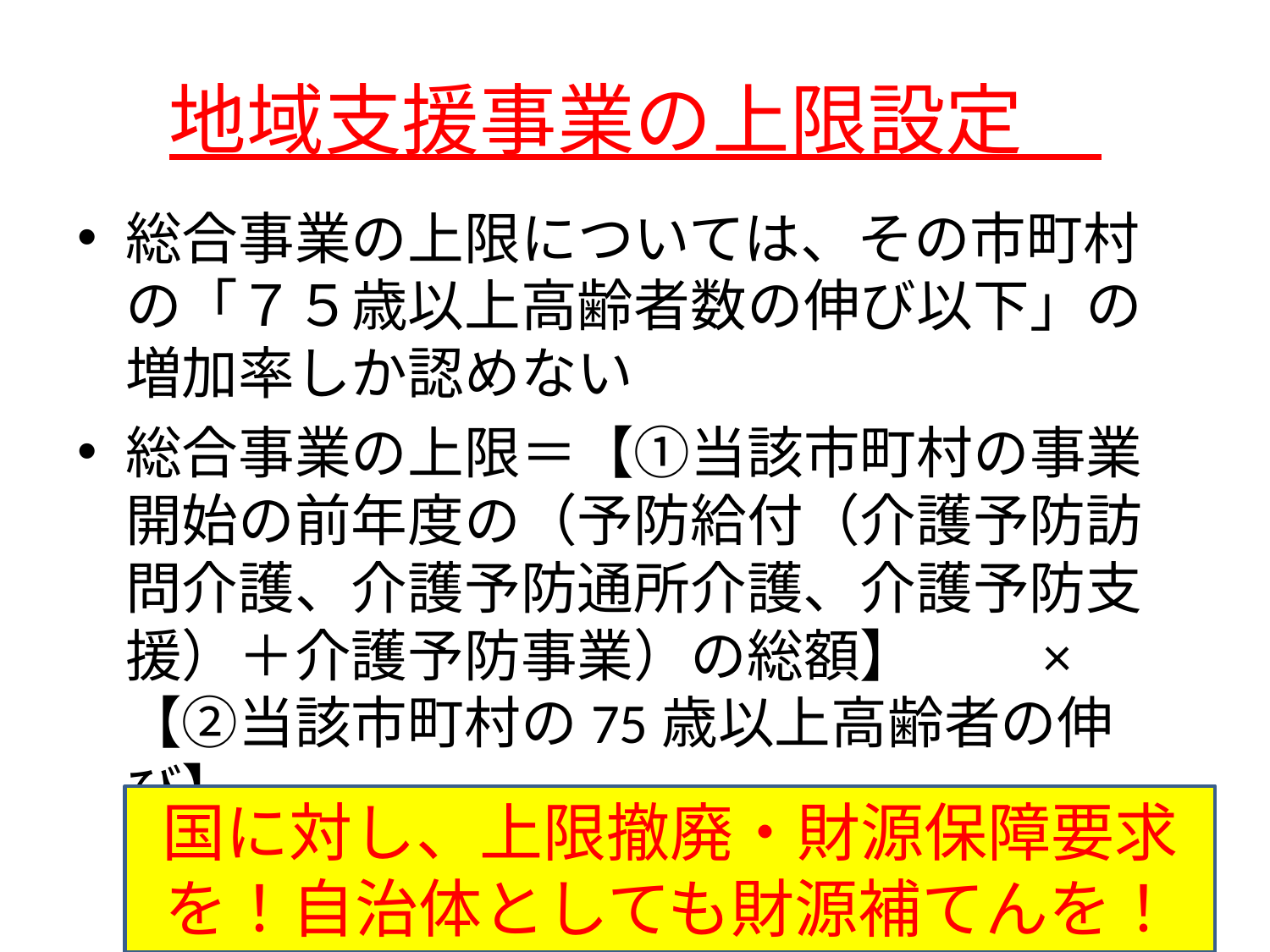

# 地域支援事業の上限設定
総合事業の上限については、その市町村の「７５歳以上高齢者数の伸び以下」の増加率しか認めない
総合事業の上限＝【①当該市町村の事業開始の前年度の（予防給付（介護予防訪問介護、介護予防通所介護、介護予防支援）＋介護予防事業）の総額】　　×　【②当該市町村の75歳以上高齢者の伸び】

国に対し、上限撤廃・財源保障要求を！自治体としても財源補てんを！